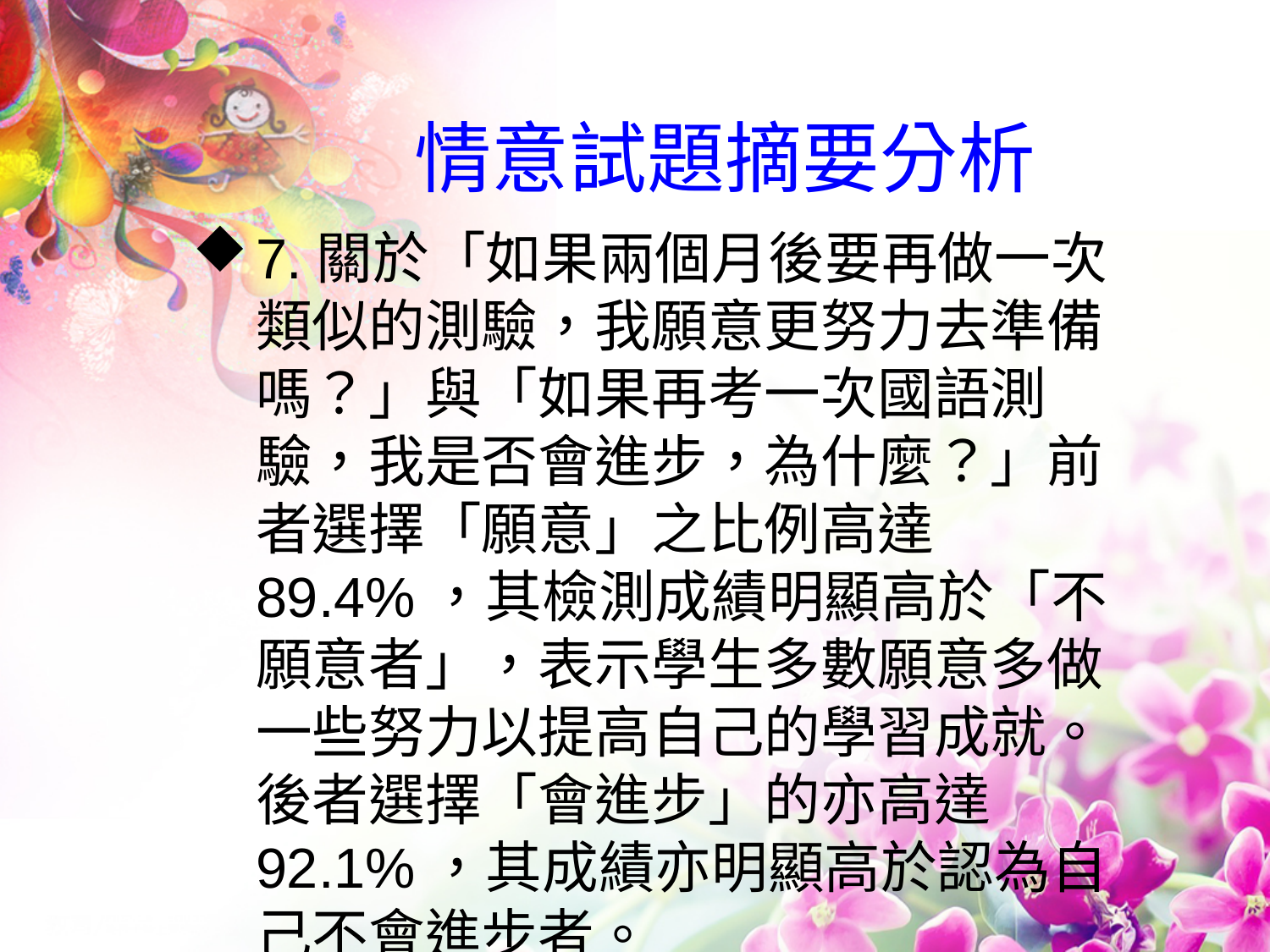

# 情意試題摘要分析
7.關於「如果兩個月後要再做一次類似的測驗，我願意更努力去準備嗎？」與「如果再考一次國語測驗，我是否會進步，為什麼？」前者選擇「願意」之比例高達89.4%，其檢測成績明顯高於「不願意者」，表示學生多數願意多做一些努力以提高自己的學習成就。後者選擇「會進步」的亦高達92.1%，其成績亦明顯高於認為自己不會進步者。